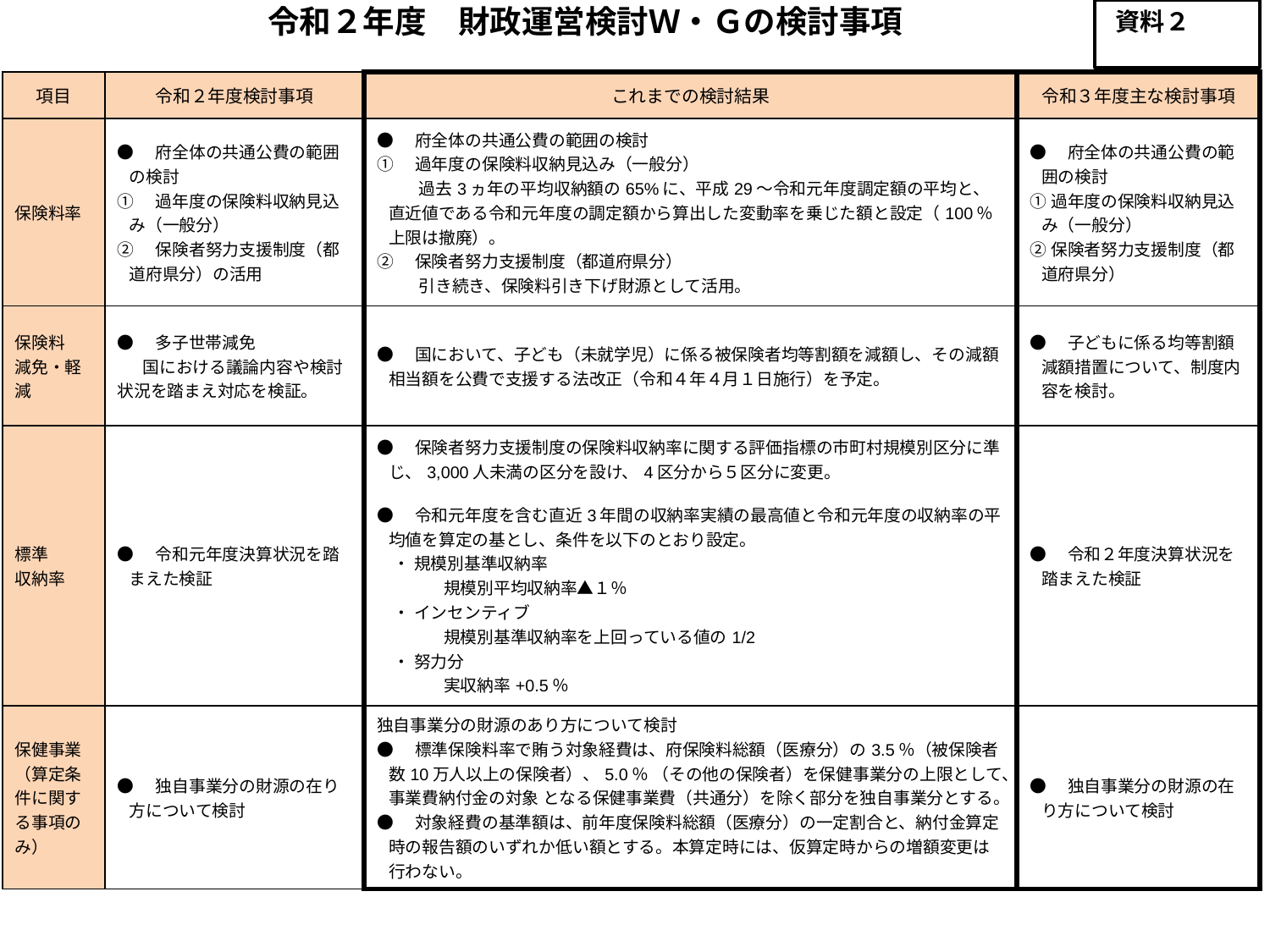

資料２
# 令和２年度　財政運営検討Ｗ・Ｇの検討事項
| 項目 | 令和２年度検討事項 | これまでの検討結果 | 令和３年度主な検討事項 |
| --- | --- | --- | --- |
| 保険料率 | ●　府全体の共通公費の範囲の検討 ①　過年度の保険料収納見込み（一般分） ②　保険者努力支援制度（都道府県分）の活用 | ●　府全体の共通公費の範囲の検討 ①　過年度の保険料収納見込み（一般分） 　　過去3ヵ年の平均収納額の65%に、平成29～令和元年度調定額の平均と、直近値である令和元年度の調定額から算出した変動率を乗じた額と設定（100％上限は撤廃）。 ②　保険者努力支援制度（都道府県分） 　　引き続き、保険料引き下げ財源として活用。 | ●　府全体の共通公費の範囲の検討 ①過年度の保険料収納見込み（一般分） ②保険者努力支援制度（都道府県分） |
| 保険料 減免・軽減 | ●　多子世帯減免 　国における議論内容や検討状況を踏まえ対応を検証。 | ●　国において、子ども（未就学児）に係る被保険者均等割額を減額し、その減額相当額を公費で支援する法改正（令和４年４月１日施行）を予定。 | ●　子どもに係る均等割額減額措置について、制度内容を検討。 |
| 標準 収納率 | ●　令和元年度決算状況を踏まえた検証 | ●　保険者努力支援制度の保険料収納率に関する評価指標の市町村規模別区分に準じ、3,000人未満の区分を設け、4区分から５区分に変更。 ●　令和元年度を含む直近3年間の収納率実績の最高値と令和元年度の収納率の平均値を算定の基とし、条件を以下のとおり設定。 　・ 規模別基準収納率 　　　　規模別平均収納率▲１％ 　・ インセンティブ 　　　　規模別基準収納率を上回っている値の1/2 　・ 努力分 　　　　実収納率+0.5％ | ●　令和２年度決算状況を踏まえた検証 |
| 保健事業 （算定条件に関する事項のみ） | ●　独自事業分の財源の在り方について検討 | 独自事業分の財源のあり方について検討 ●　標準保険料率で賄う対象経費は、府保険料総額（医療分）の3.5％（被保険者数10万人以上の保険者）、5.0％ （その他の保険者）を保健事業分の上限として、事業費納付金の対象 となる保健事業費（共通分）を除く部分を独自事業分とする。 ●　対象経費の基準額は、前年度保険料総額（医療分）の一定割合と、納付金算定時の報告額のいずれか低い額とする。本算定時には、仮算定時からの増額変更は行わない。 | ●　独自事業分の財源の在り方について検討 |